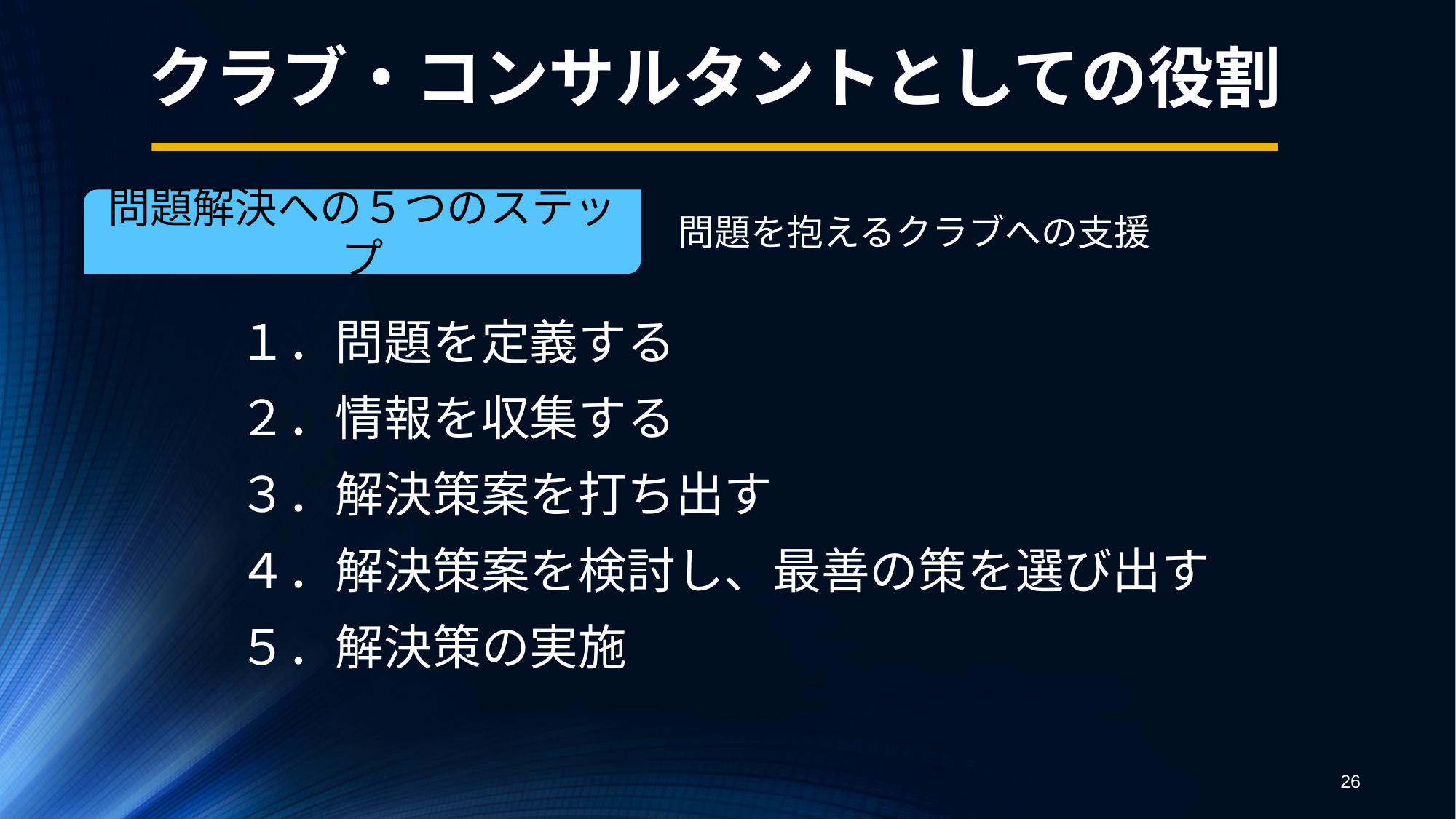

クラブ・コンサルタントとしての役割

問題解決への５つのステップ
問題を抱えるクラブへの支援
１．問題を定義する
２．情報を収集する
３．解決策案を打ち出す
４．解決策案を検討し、最善の策を選び出す
５．解決策の実施
26